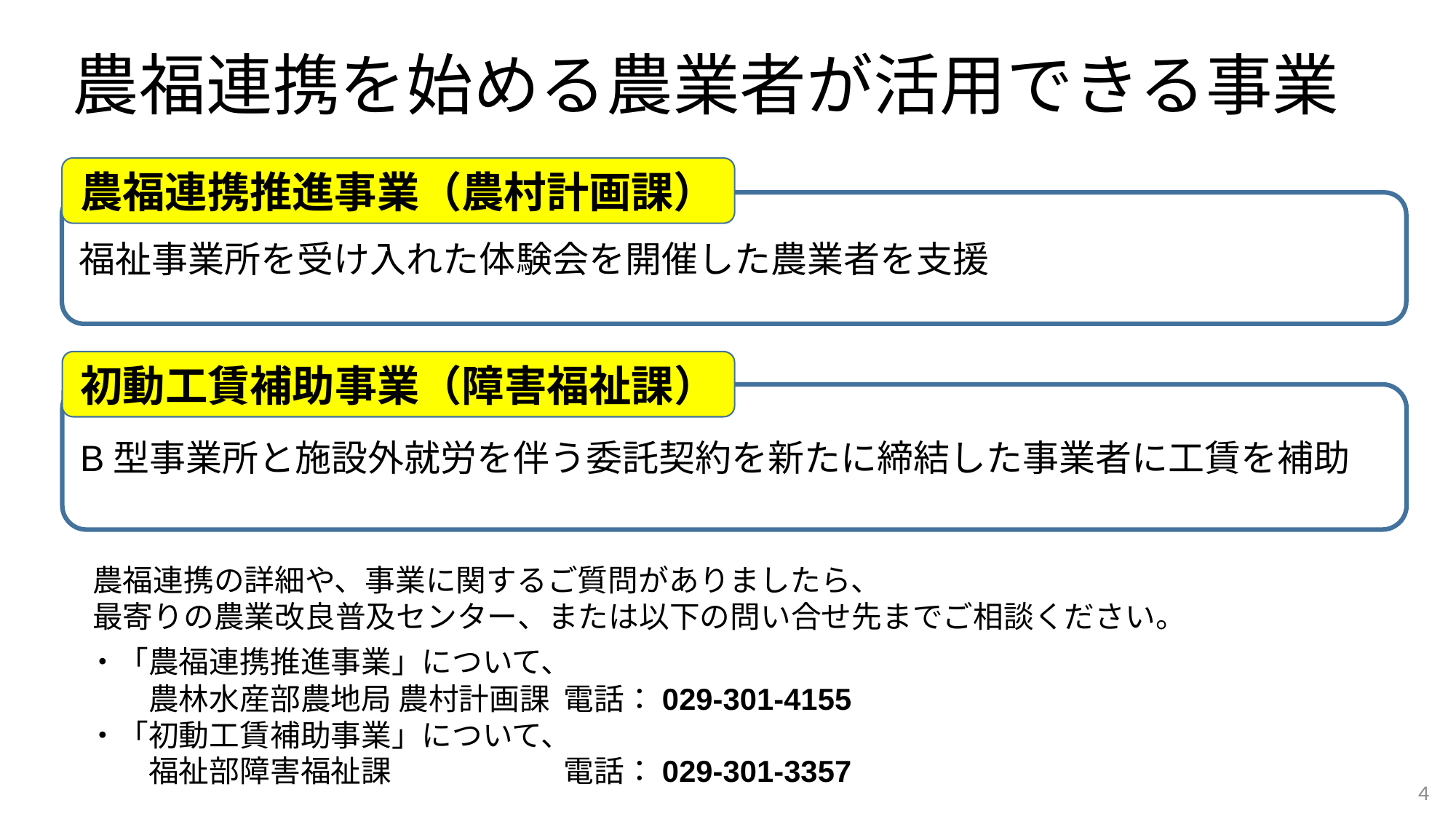

# 農福連携を始める農業者が活用できる事業
農福連携推進事業（農村計画課）
福祉事業所を受け入れた体験会を開催した農業者を支援
初動工賃補助事業（障害福祉課）

B型事業所と施設外就労を伴う委託契約を新たに締結した事業者に工賃を補助
農福連携の詳細や、事業に関するご質問がありましたら、
最寄りの農業改良普及センター、または以下の問い合せ先までご相談ください。
・「農福連携推進事業」について、
　　農林水産部農地局 農村計画課  電話：029-301-4155
・「初動工賃補助事業」について、
　　福祉部障害福祉課 　　　　　  電話：029-301-3357
４